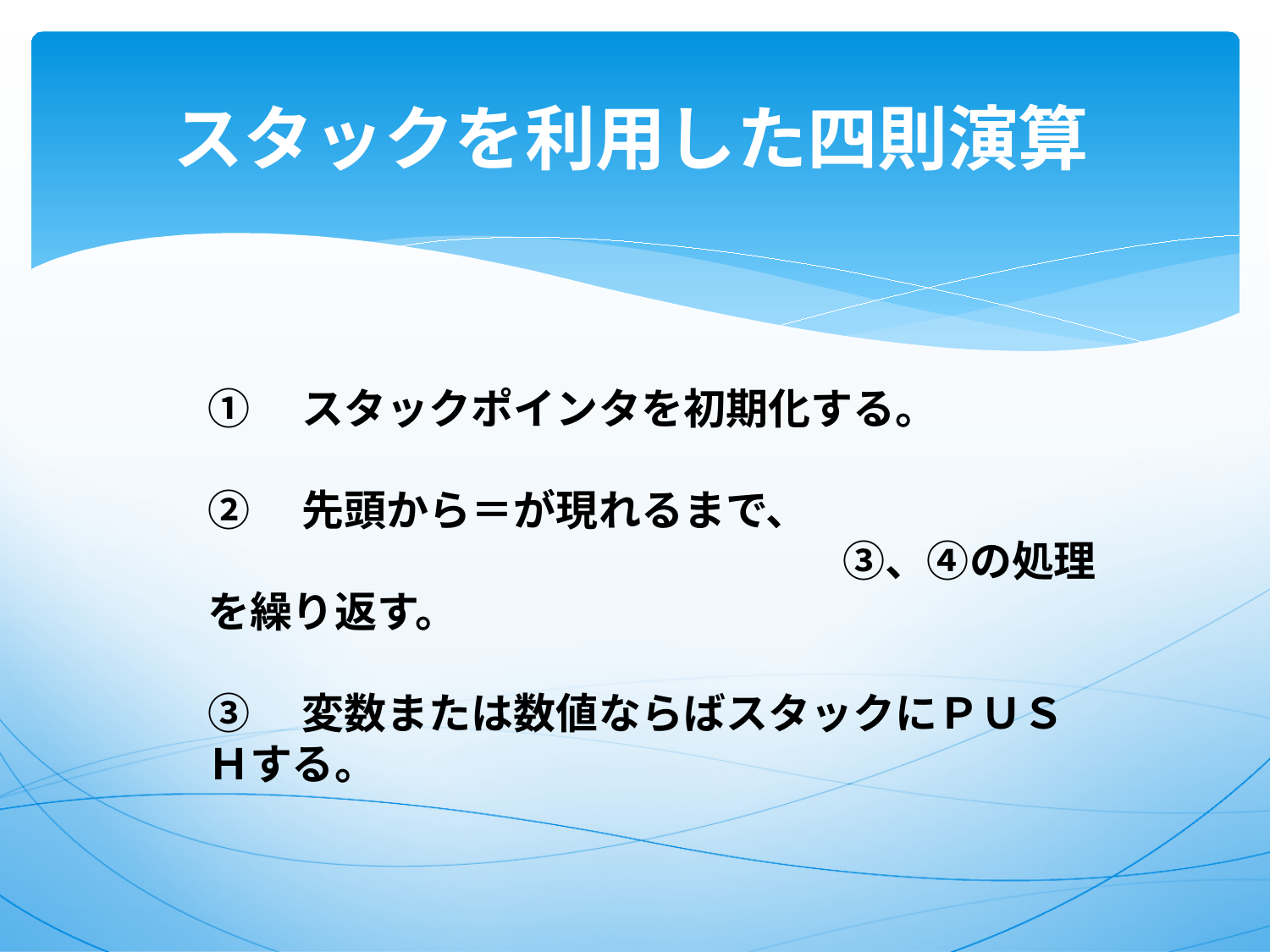

# スタックを利用した四則演算
①　スタックポインタを初期化する。

②　先頭から＝が現れるまで、
　　　　　　　　　　　　　　　③、④の処理を繰り返す。

③　変数または数値ならばスタックにＰＵＳＨする。